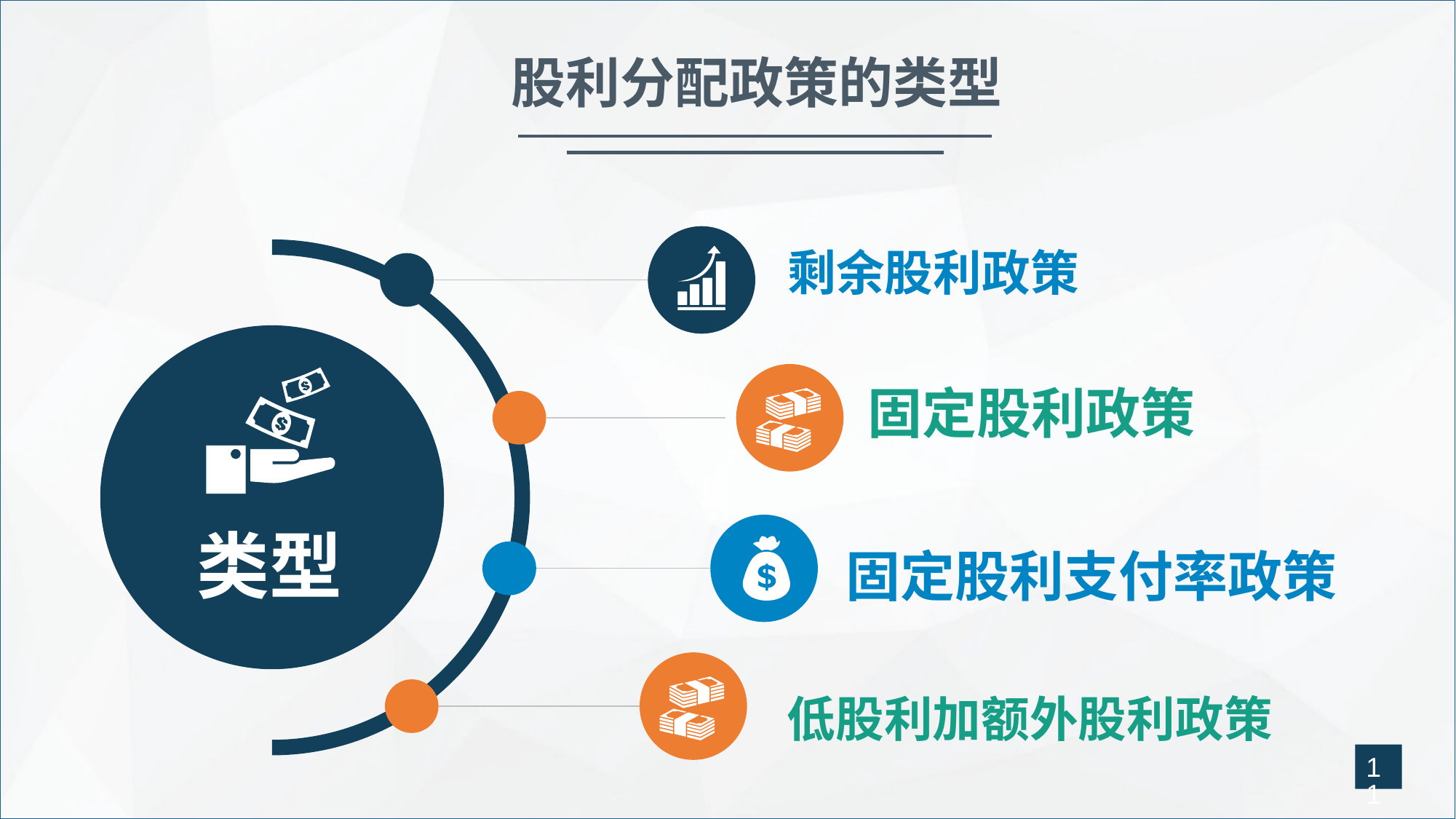

股利分配政策的类型

剩余股利政策

固定股利政策

类型

固定股利支付率政策

低股利加额外股利政策

11